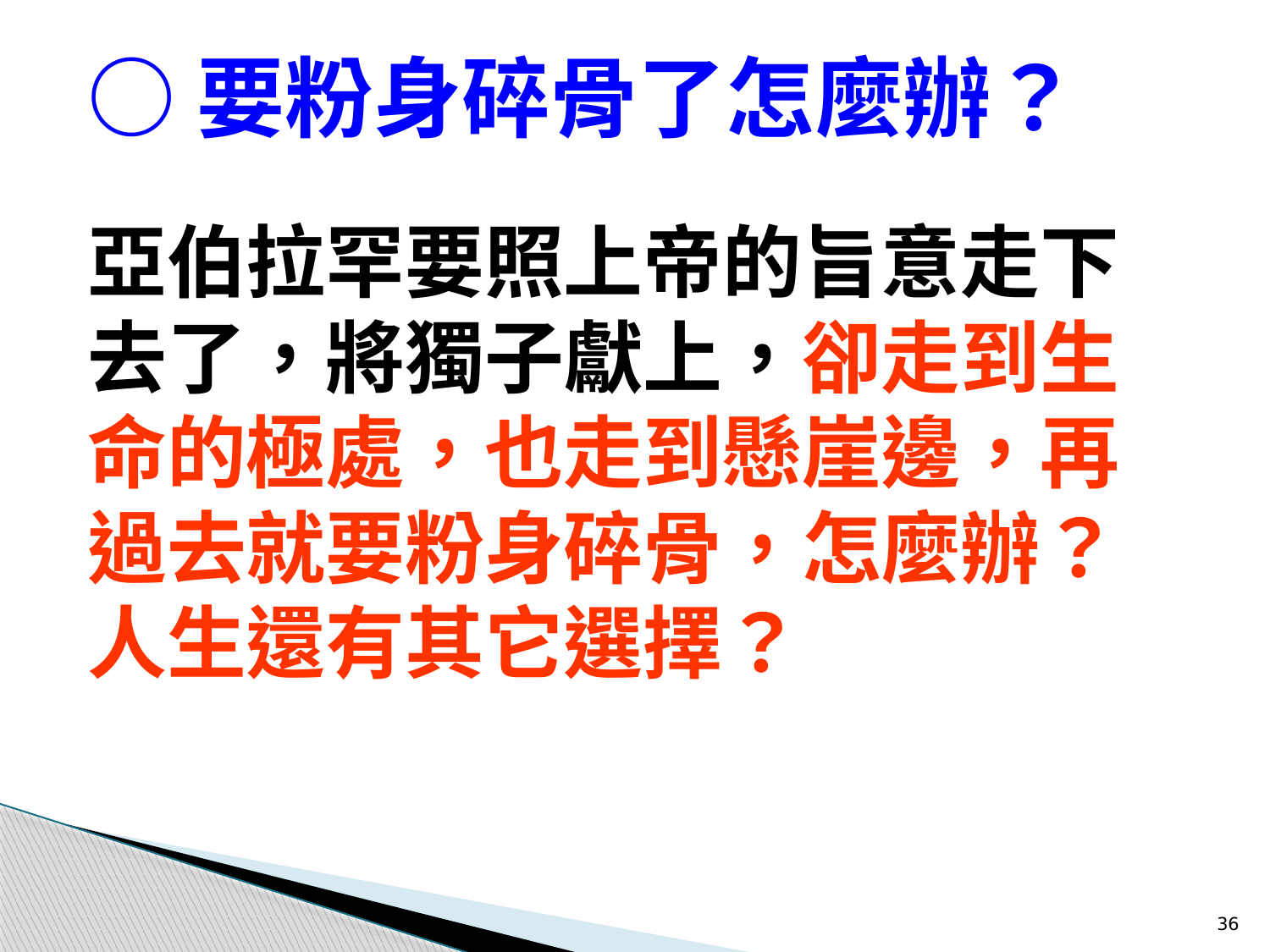

○要粉身碎骨了怎麼辦？
亞伯拉罕要照上帝的旨意走下去了，將獨子獻上，卻走到生命的極處，也走到懸崖邊，再過去就要粉身碎骨，怎麼辦？人生還有其它選擇？
36